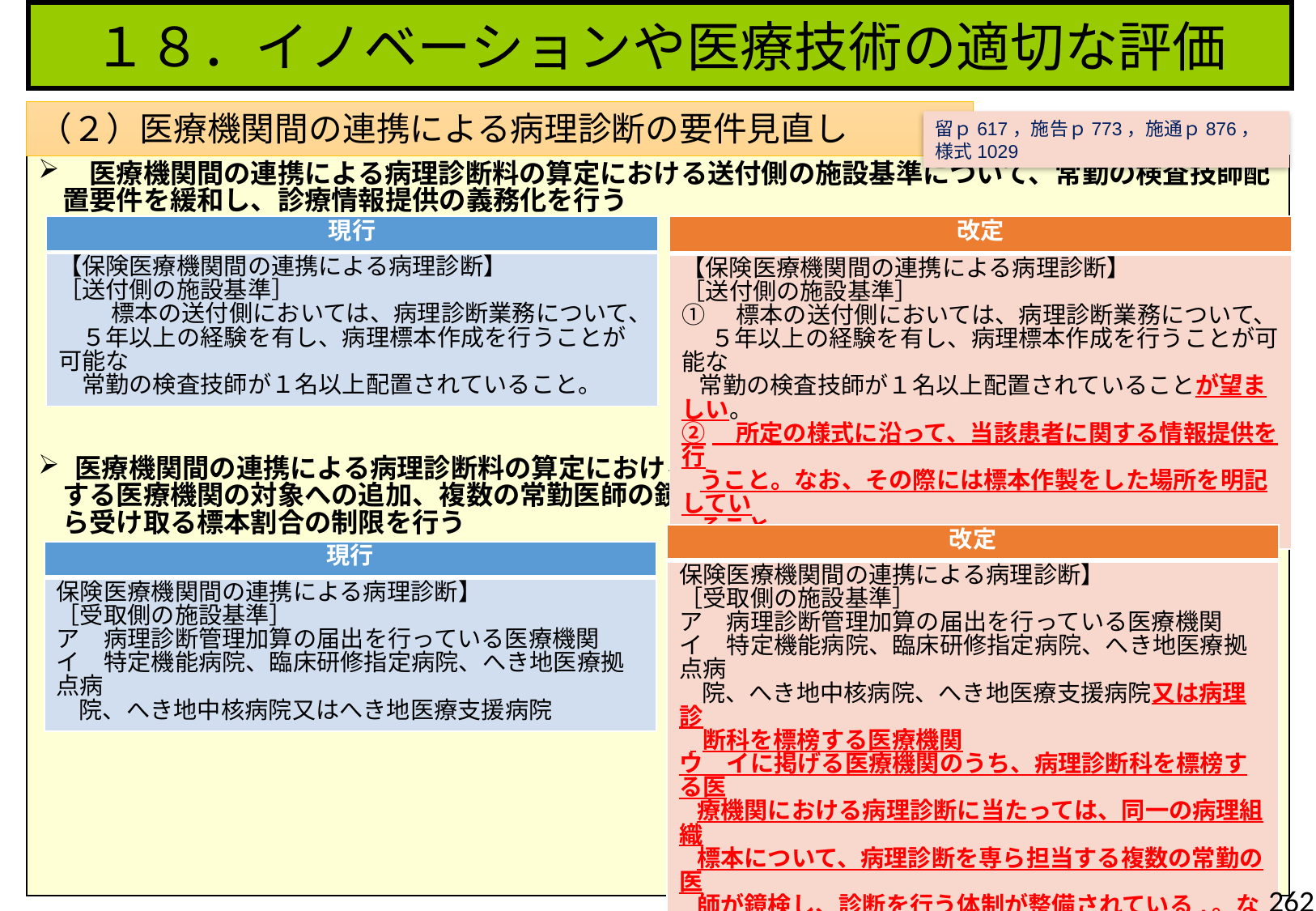

１８．イノベーションや医療技術の適切な評価
（２）医療機関間の連携による病理診断の要件見直し
留ｐ617，施告ｐ773，施通ｐ876，様式1029
　医療機関間の連携による病理診断料の算定における送付側の施設基準について、常勤の検査技師配置要件を緩和し、診療情報提供の義務化を行う

 医療機関間の連携による病理診断料の算定における受取側の施設基準について、病理診断料を標榜する医療機関の対象への追加、複数の常勤医師の鏡検を義務化及び同一の者が開設する衛生検査所から受け取る標本割合の制限を行う

| 現行 |
| --- |
| 【保険医療機関間の連携による病理診断】 ［送付側の施設基準］ 　　 標本の送付側においては、病理診断業務について、 　５年以上の経験を有し、病理標本作成を行うことが可能な 　常勤の検査技師が１名以上配置されていること。 |
| 改定 |
| --- |
| 【保険医療機関間の連携による病理診断】 ［送付側の施設基準］ ①　標本の送付側においては、病理診断業務について、 　 ５年以上の経験を有し、病理標本作成を行うことが可能な 常勤の検査技師が１名以上配置されていることが望ましい。 ②　所定の様式に沿って、当該患者に関する情報提供を行 うこと。なお、その際には標本作製をした場所を明記してい ること。 |
| 改定 |
| --- |
| 保険医療機関間の連携による病理診断】 ［受取側の施設基準］ ア　病理診断管理加算の届出を行っている医療機関 イ　特定機能病院、臨床研修指定病院、へき地医療拠点病 院、へき地中核病院、へき地医療支援病院又は病理診 断科を標榜する医療機関 ウ　イに掲げる医療機関のうち、病理診断科を標榜する医 療機関における病理診断に当たっては、同一の病理組織 標本について、病理診断を専ら担当する複数の常勤の医 師が鏡検し、診断を行う体制が整備されている.。なお、診 断にあたる医師のうち少なくとも１名以上は専ら病理診断 　を担当した経験を７年以上有する。 エ　同一の者が開設する衛生検査所から受け取る標本割 合が全体の８割以下 |
| 現行 |
| --- |
| 保険医療機関間の連携による病理診断】 ［受取側の施設基準］ ア　病理診断管理加算の届出を行っている医療機関 イ　特定機能病院、臨床研修指定病院、へき地医療拠点病 院、へき地中核病院又はへき地医療支援病院 |
262